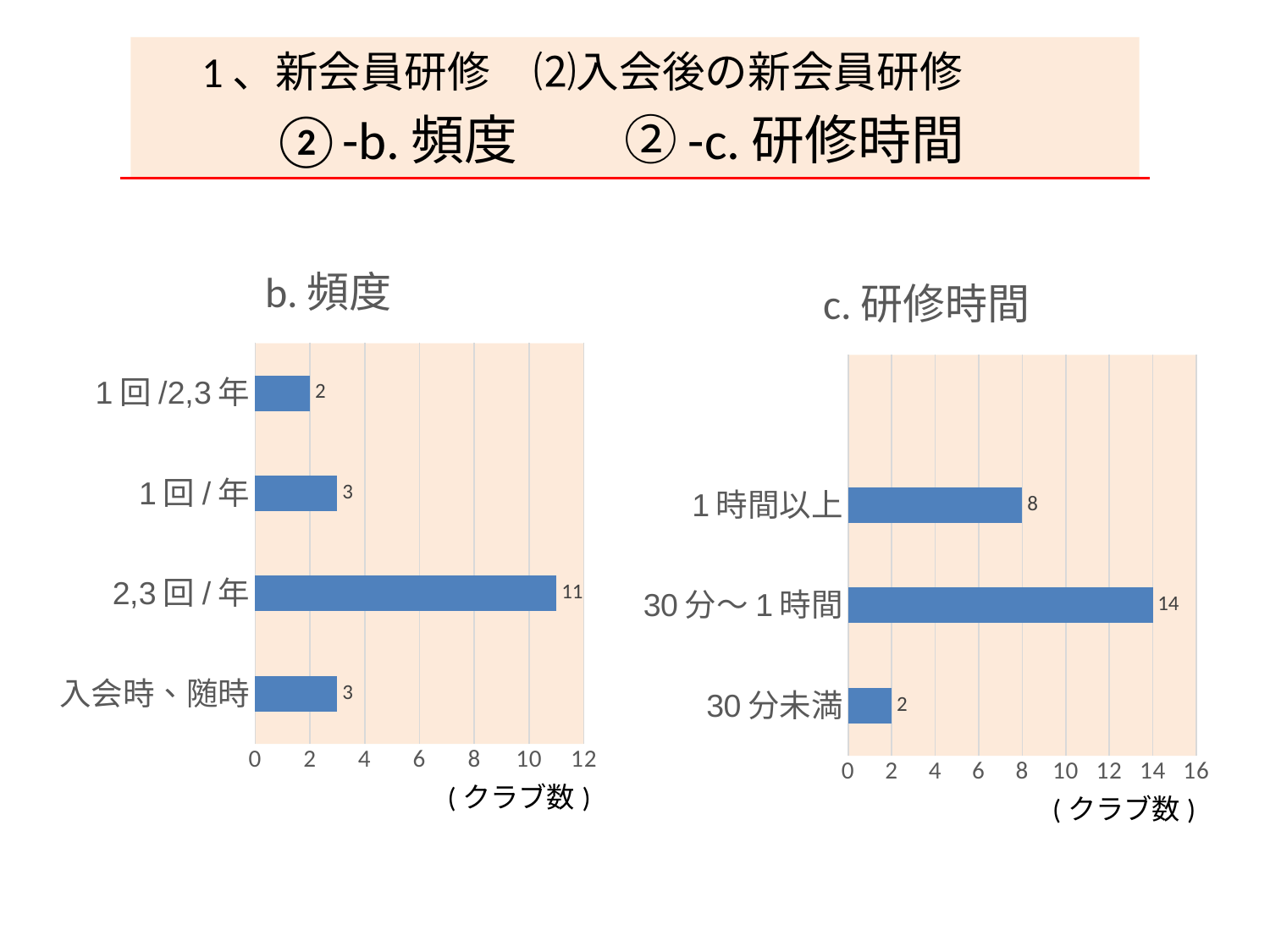

1、新会員研修　⑵入会後の新会員研修
②-b.頻度　　②-c.研修時間

### Chart: b.頻度

| Category | 頻度 |
|---|---|
| 入会時、随時 | 3.0 |
| 2,3回/年 | 11.0 |
| 1回/年 | 3.0 |
| 1回/2,3年 | 2.0 |

### Chart: c.研修時間

| Category | 研修時間 |
|---|---|
| 30分未満 | 2.0 |
| 30分～1時間 | 14.0 |
| 1時間以上 | 8.0 |
(クラブ数)
(クラブ数)